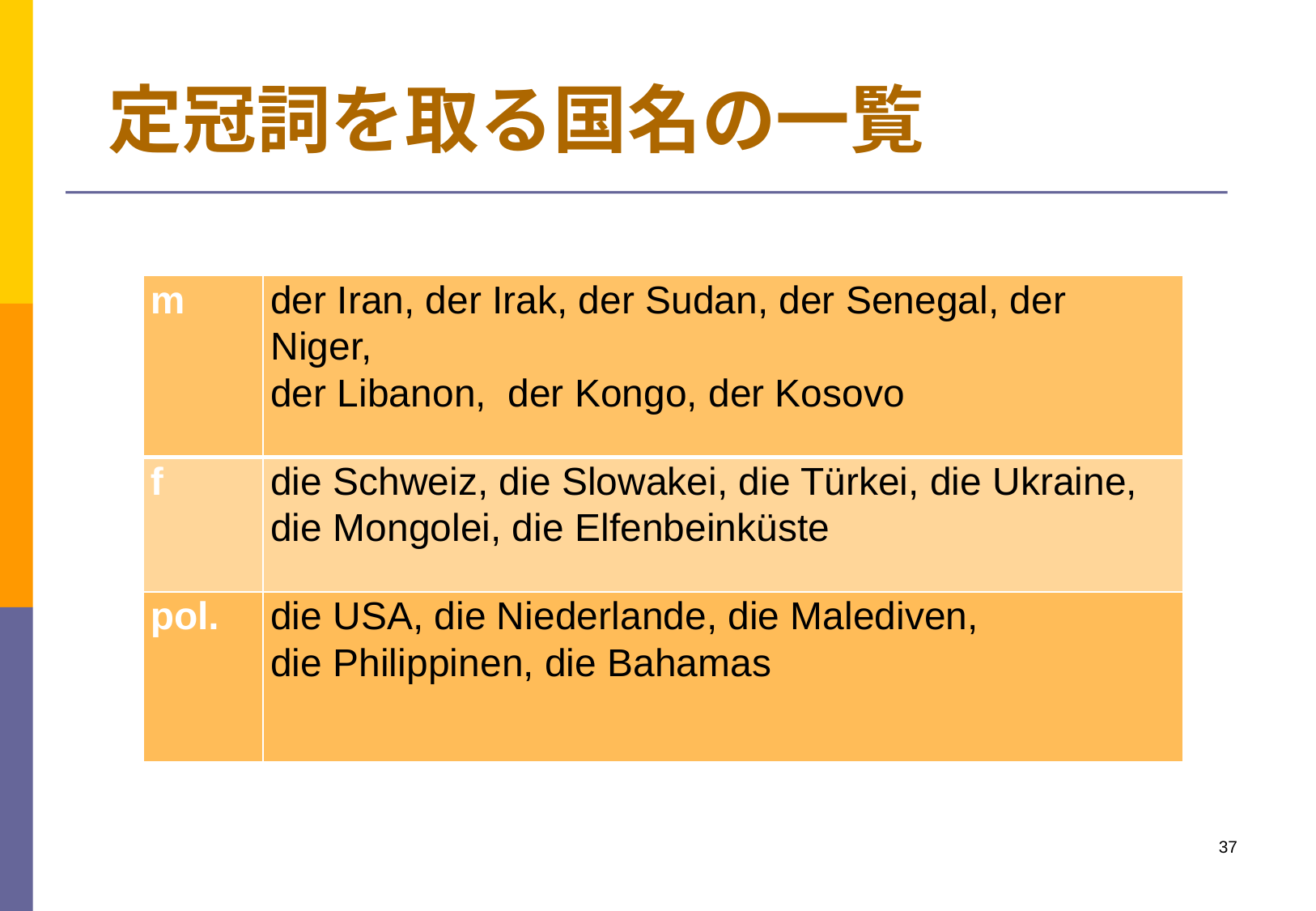

冠詞を取る国名

# 定冠詞を取る国名の一覧
| m | der Iran, der Irak, der Sudan, der Senegal, der Niger, der Libanon, der Kongo, der Kosovo |
| --- | --- |
| f | die Schweiz, die Slowakei, die Türkei, die Ukraine, die Mongolei, die Elfenbeinküste |
| pol. | die USA, die Niederlande, die Malediven, die Philippinen, die Bahamas |
37